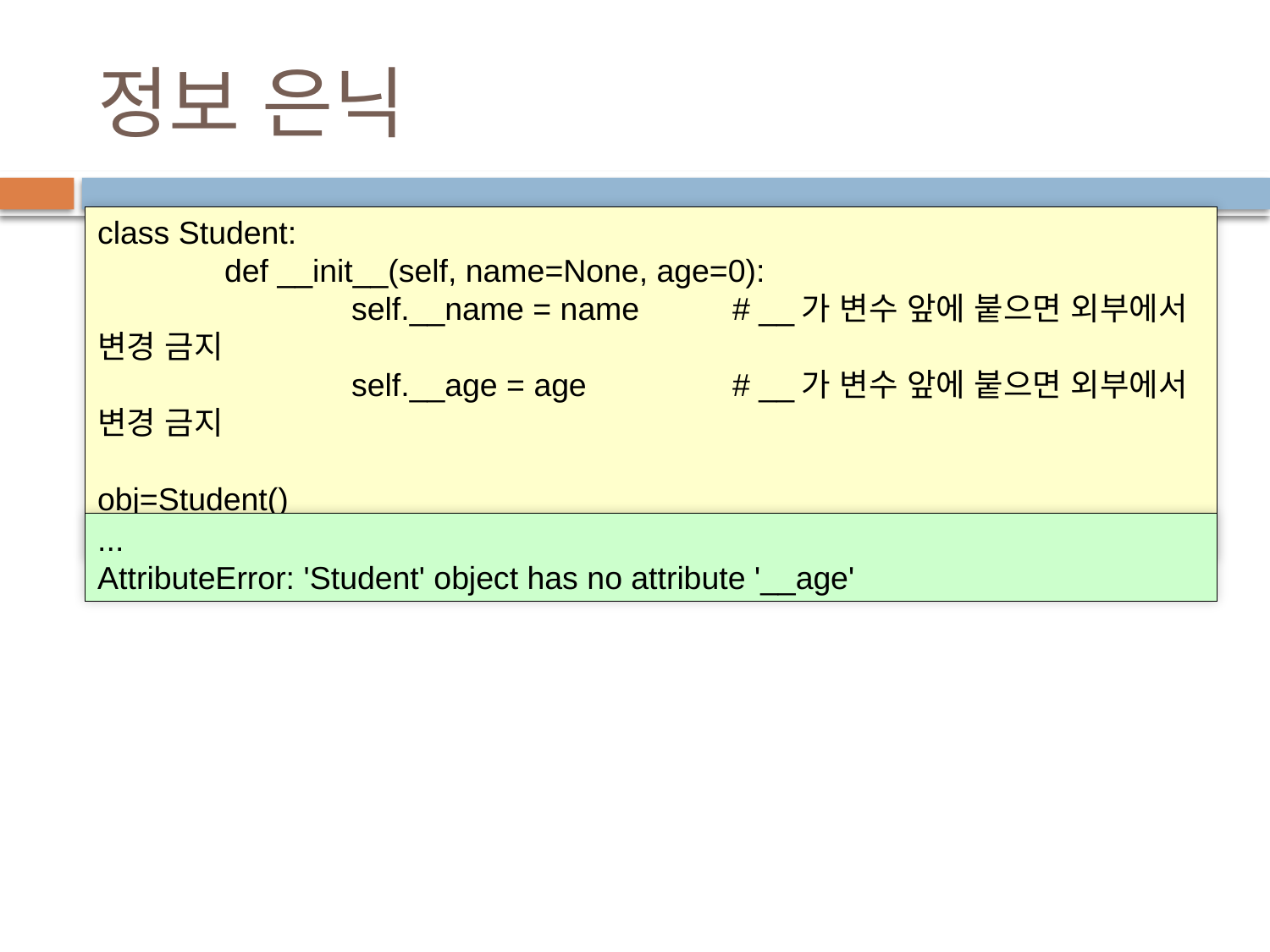

# 정보 은닉
class Student:
	def __init__(self, name=None, age=0):
		self.__name = name	# __가 변수 앞에 붙으면 외부에서 변경 금지
		self.__age = age		# __가 변수 앞에 붙으면 외부에서 변경 금지

obj=Student()
print(obj.__age)
...
AttributeError: 'Student' object has no attribute '__age'